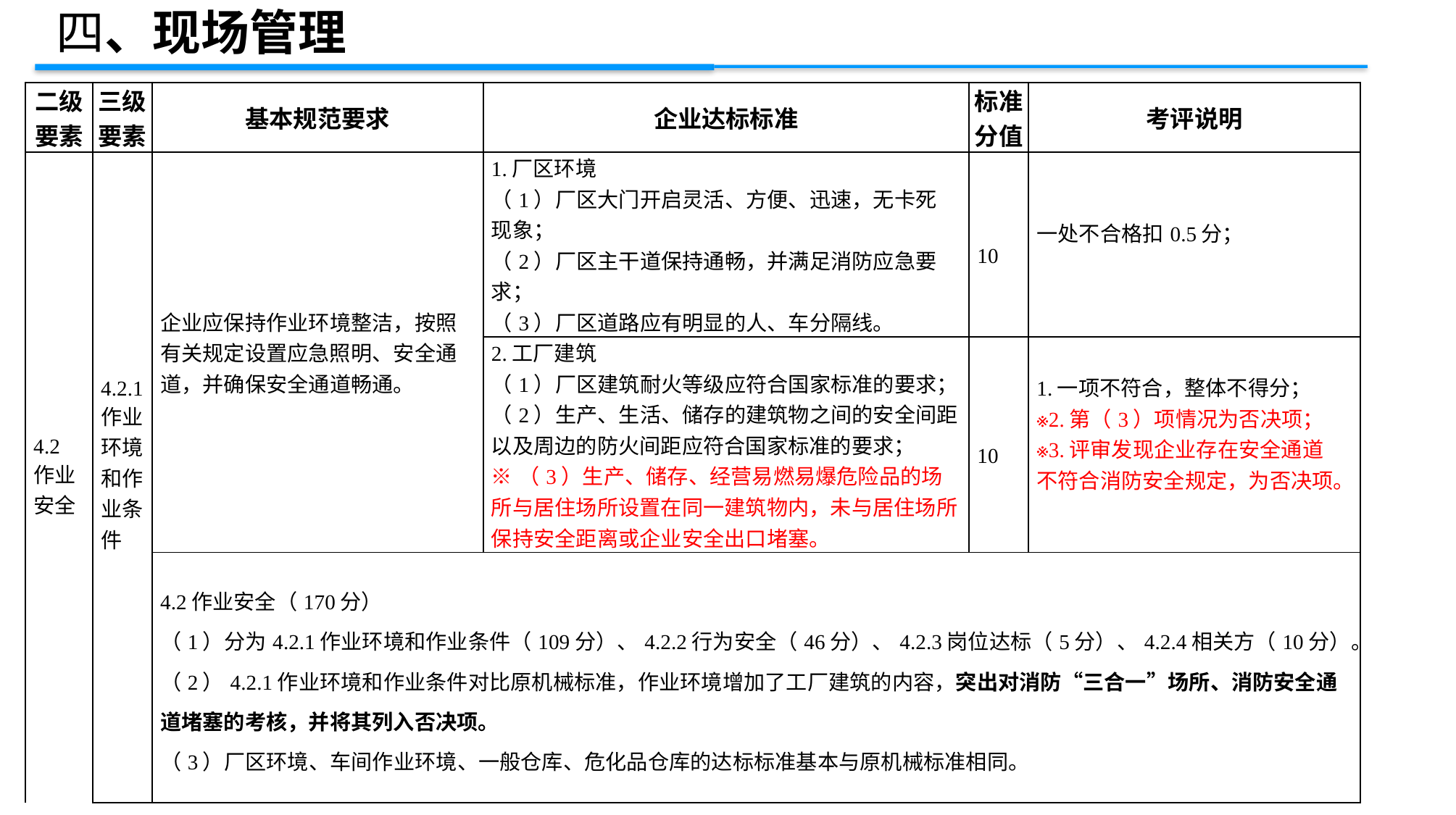

四、现场管理

| 二级 要素 | 三级 要素 | 基本规范要求 | 企业达标标准 | 标准 分值 | 考评说明 |
| --- | --- | --- | --- | --- | --- |
| 4.2作业安全 | 4.2.1作业环境和作业条件 | 企业应保持作业环境整洁，按照有关规定设置应急照明、安全通道，并确保安全通道畅通。 | 1.厂区环境 （1）厂区大门开启灵活、方便、迅速，无卡死现象； （2）厂区主干道保持通畅，并满足消防应急要求； （3）厂区道路应有明显的人、车分隔线。 | 10 | 一处不合格扣0.5分； |
|  |  |  | 2.工厂建筑 （1）厂区建筑耐火等级应符合国家标准的要求； （2）生产、生活、储存的建筑物之间的安全间距以及周边的防火间距应符合国家标准的要求； ※（3）生产、储存、经营易燃易爆危险品的场所与居住场所设置在同一建筑物内，未与居住场所保持安全距离或企业安全出口堵塞。 | 10 | 1.一项不符合，整体不得分； ※2.第（3）项情况为否决项； ※3.评审发现企业存在安全通道不符合消防安全规定，为否决项。 |
|  |  | 4.2作业安全（170分） （1）分为4.2.1作业环境和作业条件（109分）、4.2.2行为安全（46分）、4.2.3岗位达标（5分）、4.2.4相关方（10分）。 （2）4.2.1作业环境和作业条件对比原机械标准，作业环境增加了工厂建筑的内容，突出对消防“三合一”场所、消防安全通道堵塞的考核，并将其列入否决项。 （3）厂区环境、车间作业环境、一般仓库、危化品仓库的达标标准基本与原机械标准相同。 |  |  |  |